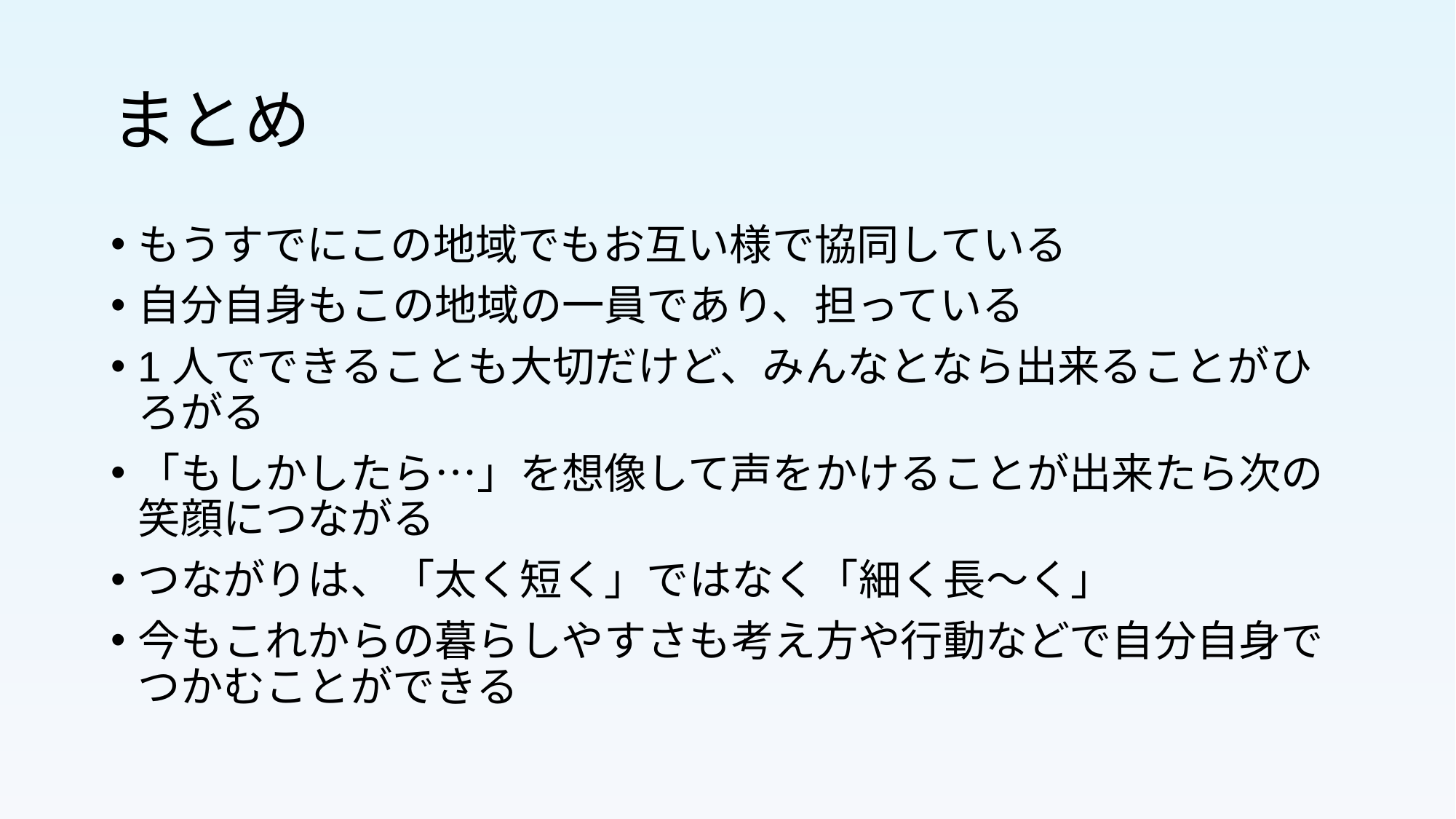

# まとめ
もうすでにこの地域でもお互い様で協同している
自分自身もこの地域の一員であり、担っている
1人でできることも大切だけど、みんなとなら出来ることがひろがる
「もしかしたら…」を想像して声をかけることが出来たら次の笑顔につながる
つながりは、「太く短く」ではなく「細く長～く」
今もこれからの暮らしやすさも考え方や行動などで自分自身でつかむことができる